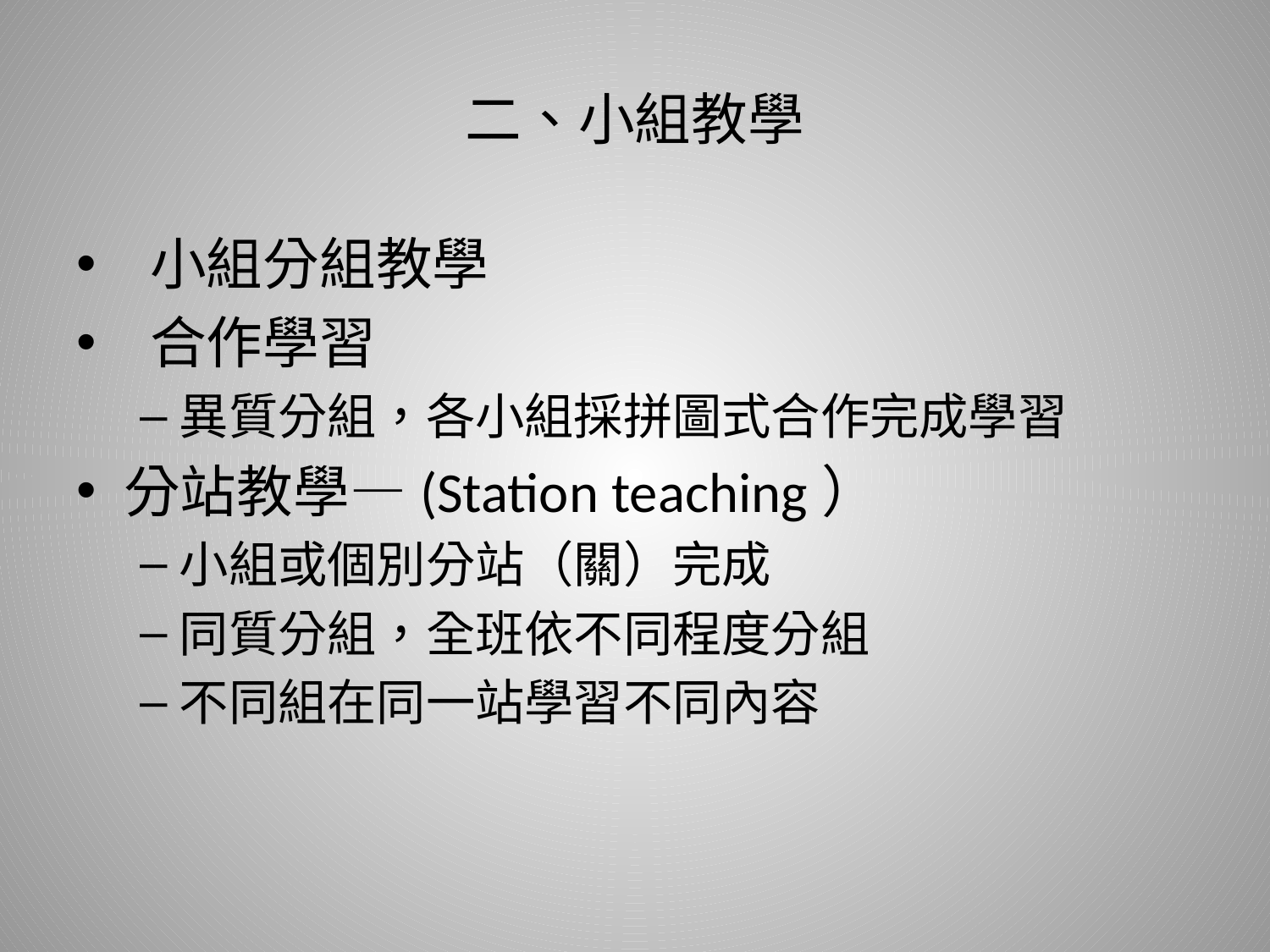

# 二、小組教學
 小組分組教學
 合作學習
異質分組，各小組採拼圖式合作完成學習
分站教學—(Station teaching）
小組或個別分站（關）完成
同質分組，全班依不同程度分組
不同組在同一站學習不同內容